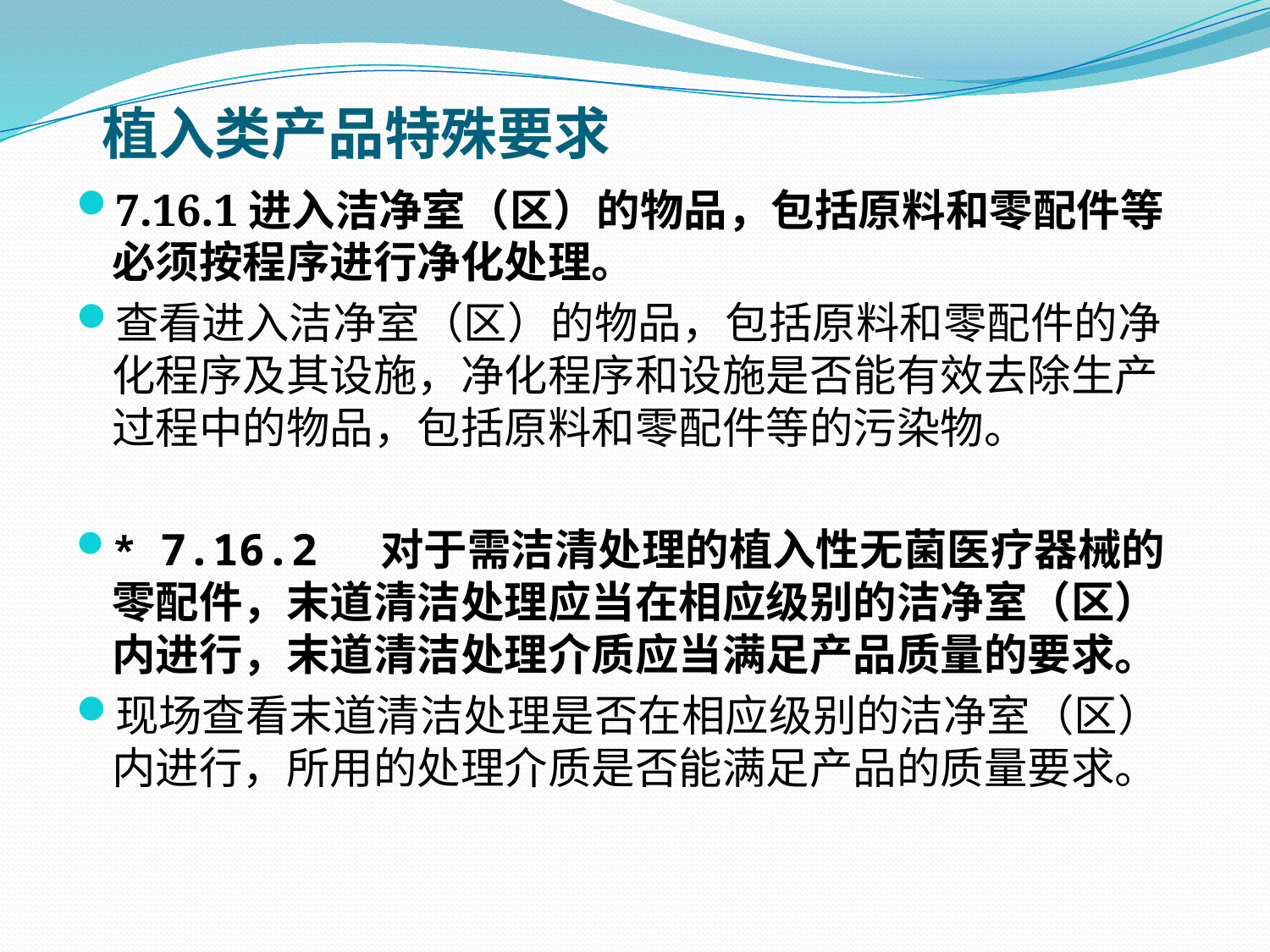

植入类产品特殊要求
7.16.1进入洁净室（区）的物品，包括原料和零配件等必须按程序进行净化处理。
查看进入洁净室（区）的物品，包括原料和零配件的净化程序及其设施，净化程序和设施是否能有效去除生产过程中的物品，包括原料和零配件等的污染物。

* 7.16.2  对于需洁清处理的植入性无菌医疗器械的零配件，末道清洁处理应当在相应级别的洁净室（区）内进行，末道清洁处理介质应当满足产品质量的要求。
现场查看末道清洁处理是否在相应级别的洁净室（区）内进行，所用的处理介质是否能满足产品的质量要求。